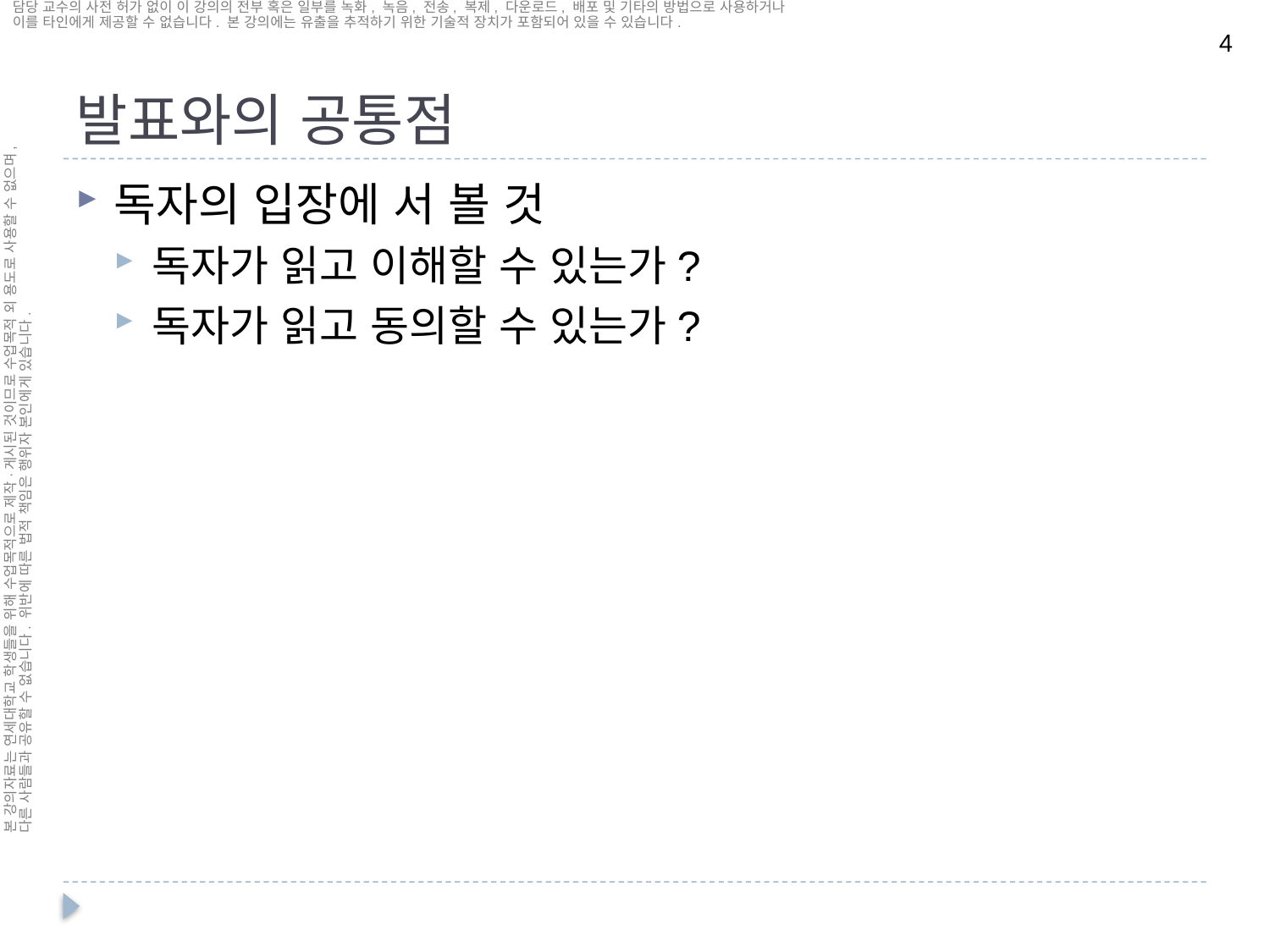

# 발표와의 공통점
4
독자의 입장에 서 볼 것
독자가 읽고 이해할 수 있는가?
독자가 읽고 동의할 수 있는가?